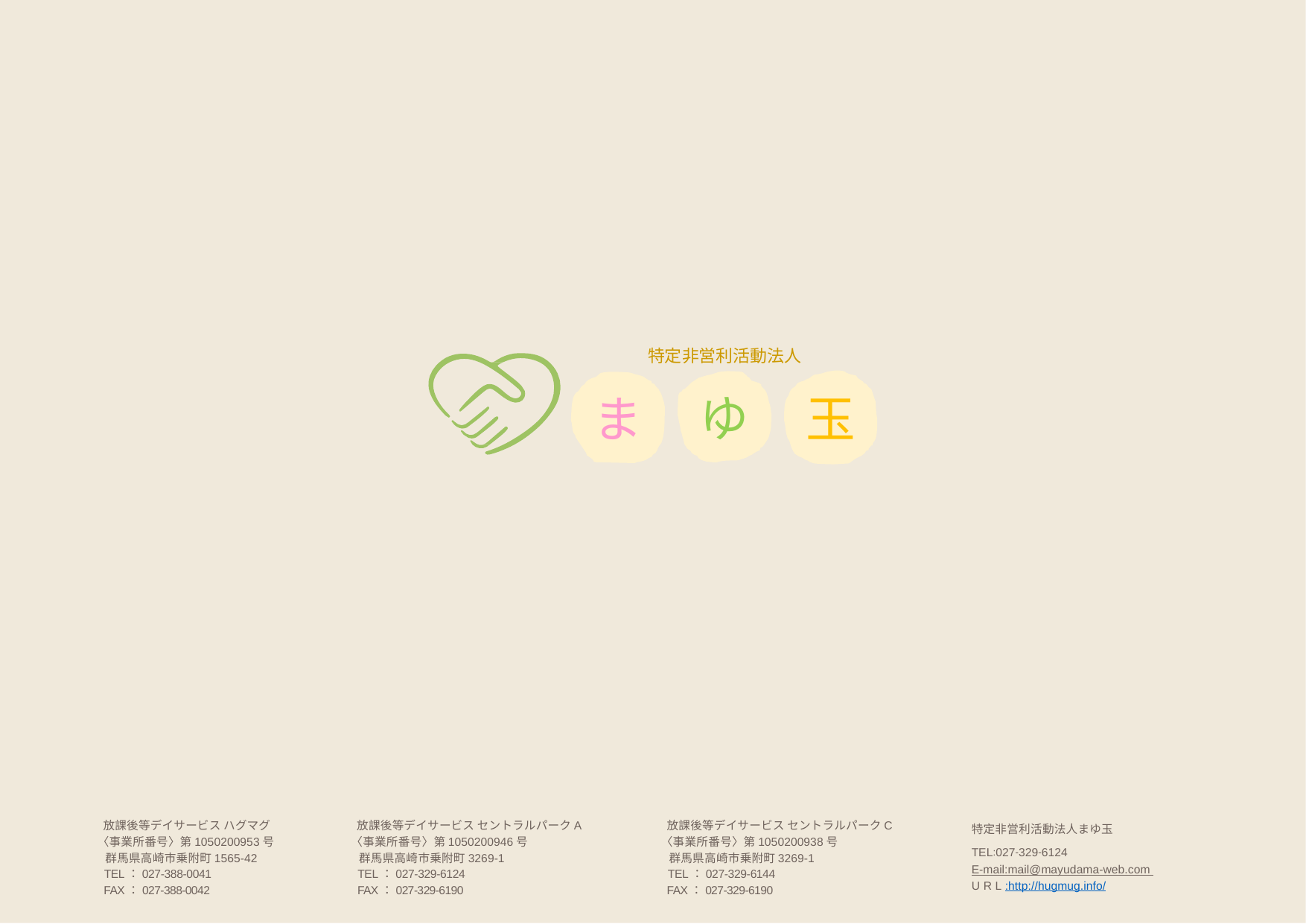

特定非営利活動法人
玉
ゆ
ま

放課後等デイサービス ハグマグ
〈事業所番号〉第1050200953号
  群馬県高崎市乗附町1565-42
  TEL：027-388-0041
  FAX：027-388-0042
放課後等デイサービス セントラルパークA
〈事業所番号〉第1050200946号
  群馬県高崎市乗附町3269-1
  TEL：027-329-6124
  FAX：027-329-6190
放課後等デイサービス セントラルパークC
〈事業所番号〉第1050200938号
  群馬県高崎市乗附町3269-1
  TEL：027-329-6144
FAX：027-329-6190
特定非営利活動法人まゆ玉  TEL:027-329-6124
E-mail:mail@mayudama-web.com
U R L :http://hugmug.info/